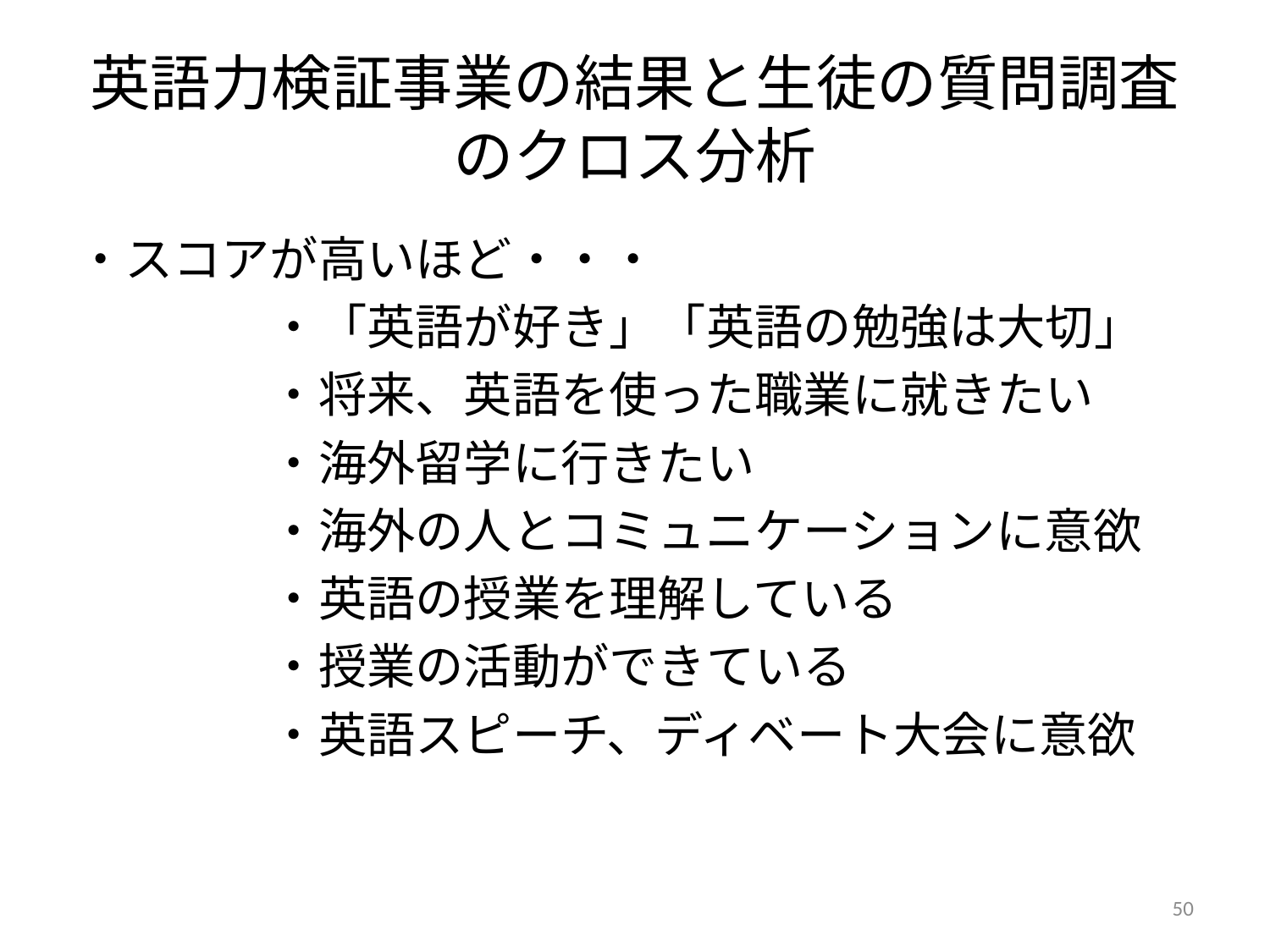

# 英語力検証事業の結果と生徒の質問調査のクロス分析
・スコアが高いほど・・・
　　　　・「英語が好き」「英語の勉強は大切」
　　　　・将来、英語を使った職業に就きたい
　　　　・海外留学に行きたい
　　　　・海外の人とコミュニケーションに意欲
　　　　・英語の授業を理解している
　　　　・授業の活動ができている
　　　　・英語スピーチ、ディベート大会に意欲

50